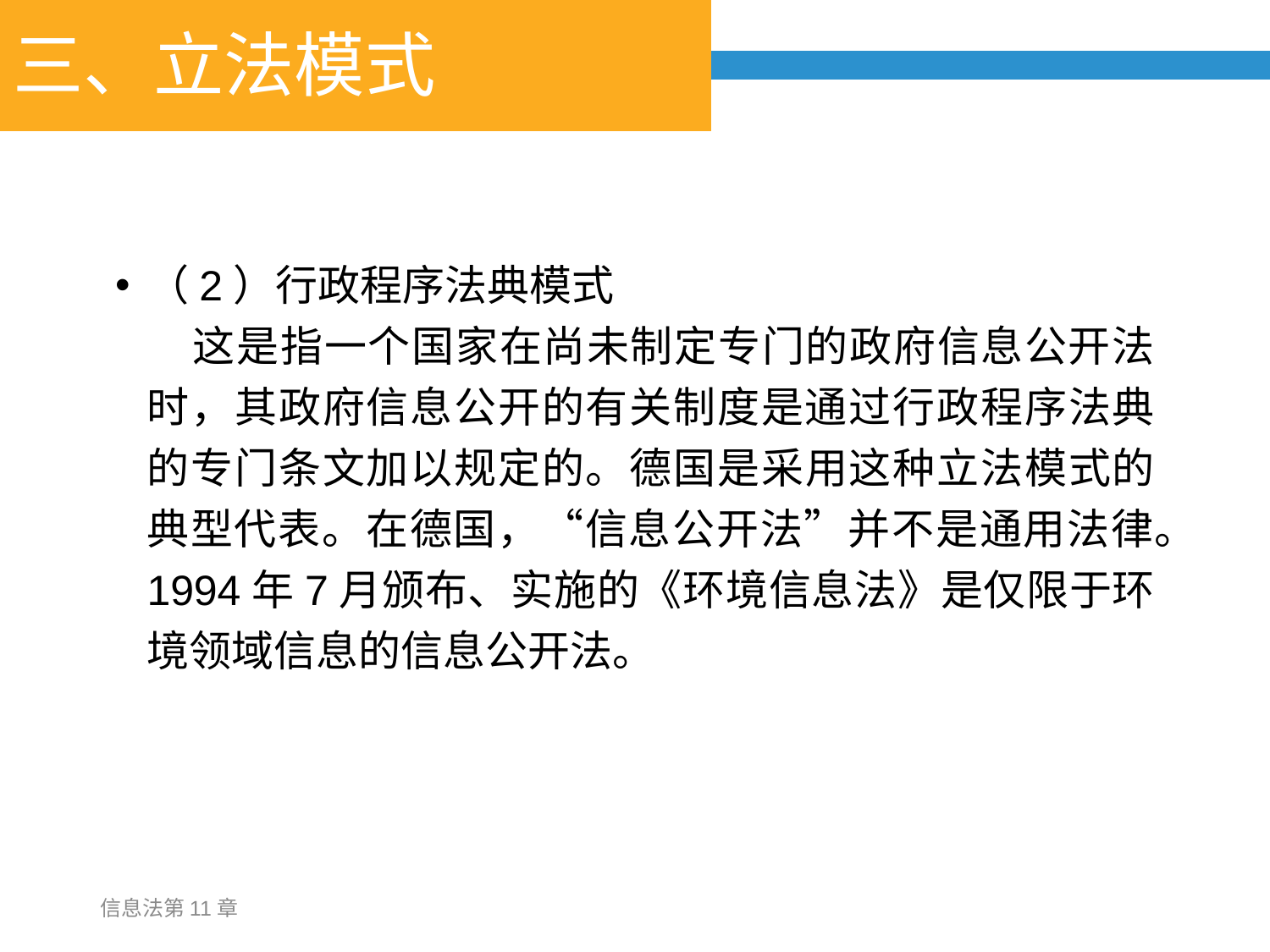

# 三、立法模式
（2）行政程序法典模式
      这是指一个国家在尚未制定专门的政府信息公开法时，其政府信息公开的有关制度是通过行政程序法典的专门条文加以规定的。德国是采用这种立法模式的典型代表。在德国，“信息公开法”并不是通用法律。1994年7月颁布、实施的《环境信息法》是仅限于环境领域信息的信息公开法。

信息法第11章